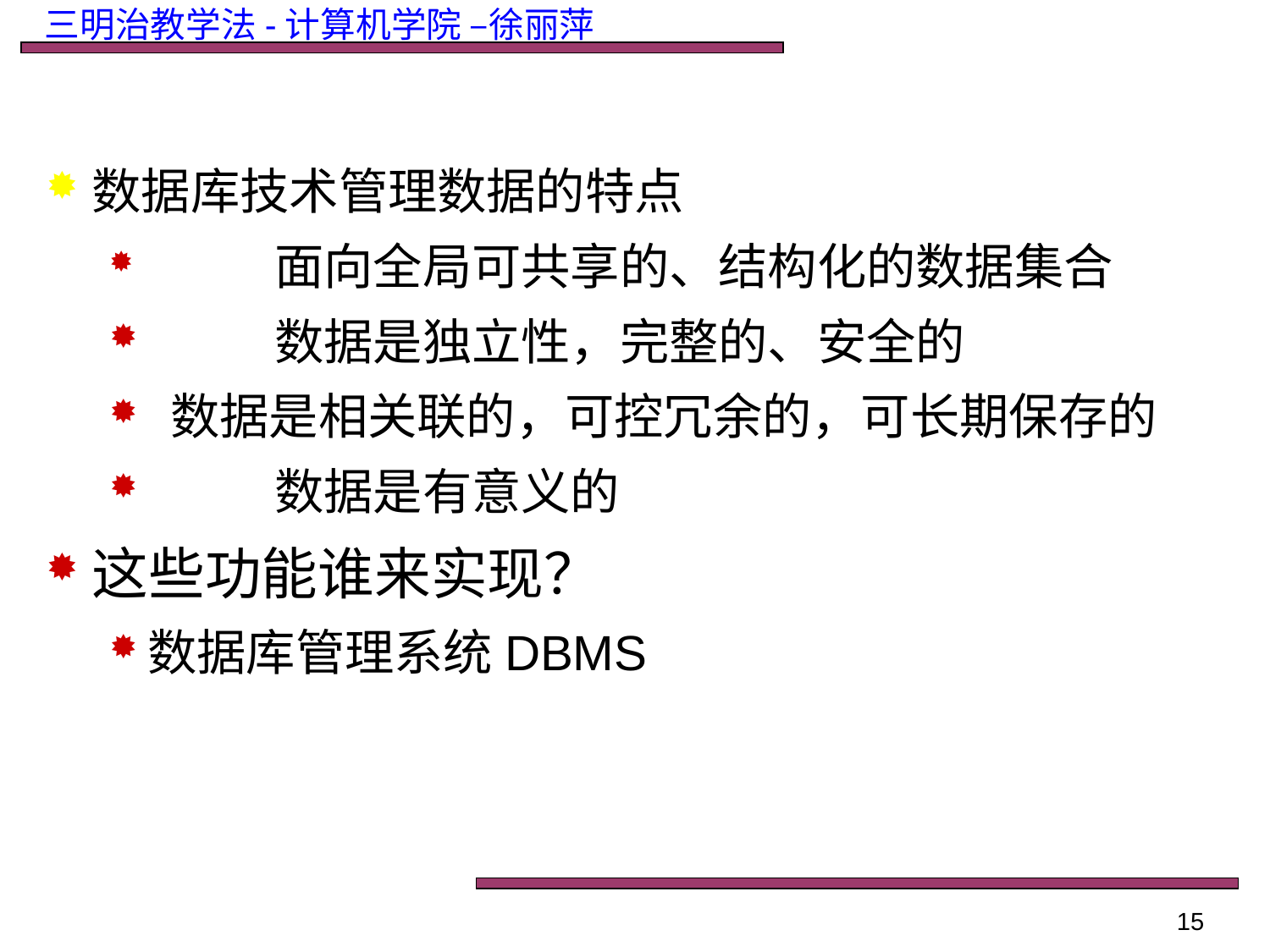

数据库技术管理数据的特点
	面向全局可共享的、结构化的数据集合
	数据是独立性，完整的、安全的
 数据是相关联的，可控冗余的，可长期保存的
	数据是有意义的
这些功能谁来实现？
数据库管理系统DBMS
15